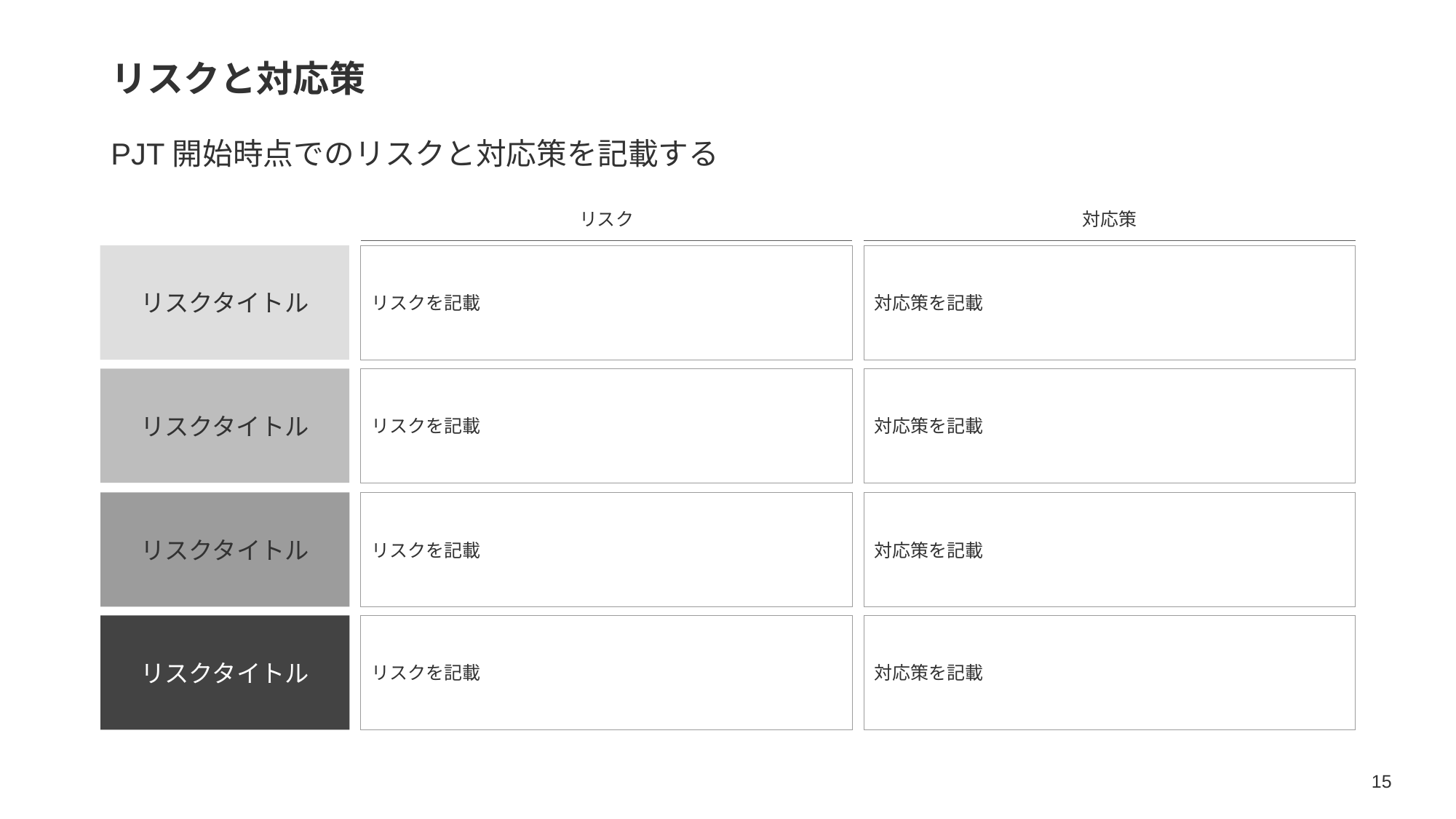

# リスクと対応策
PJT開始時点でのリスクと対応策を記載する
リスク
対応策
リスクを記載
対応策を記載
リスクタイトル
リスクタイトル
リスクを記載
対応策を記載
リスクタイトル
リスクを記載
対応策を記載
リスクタイトル
リスクを記載
対応策を記載
15